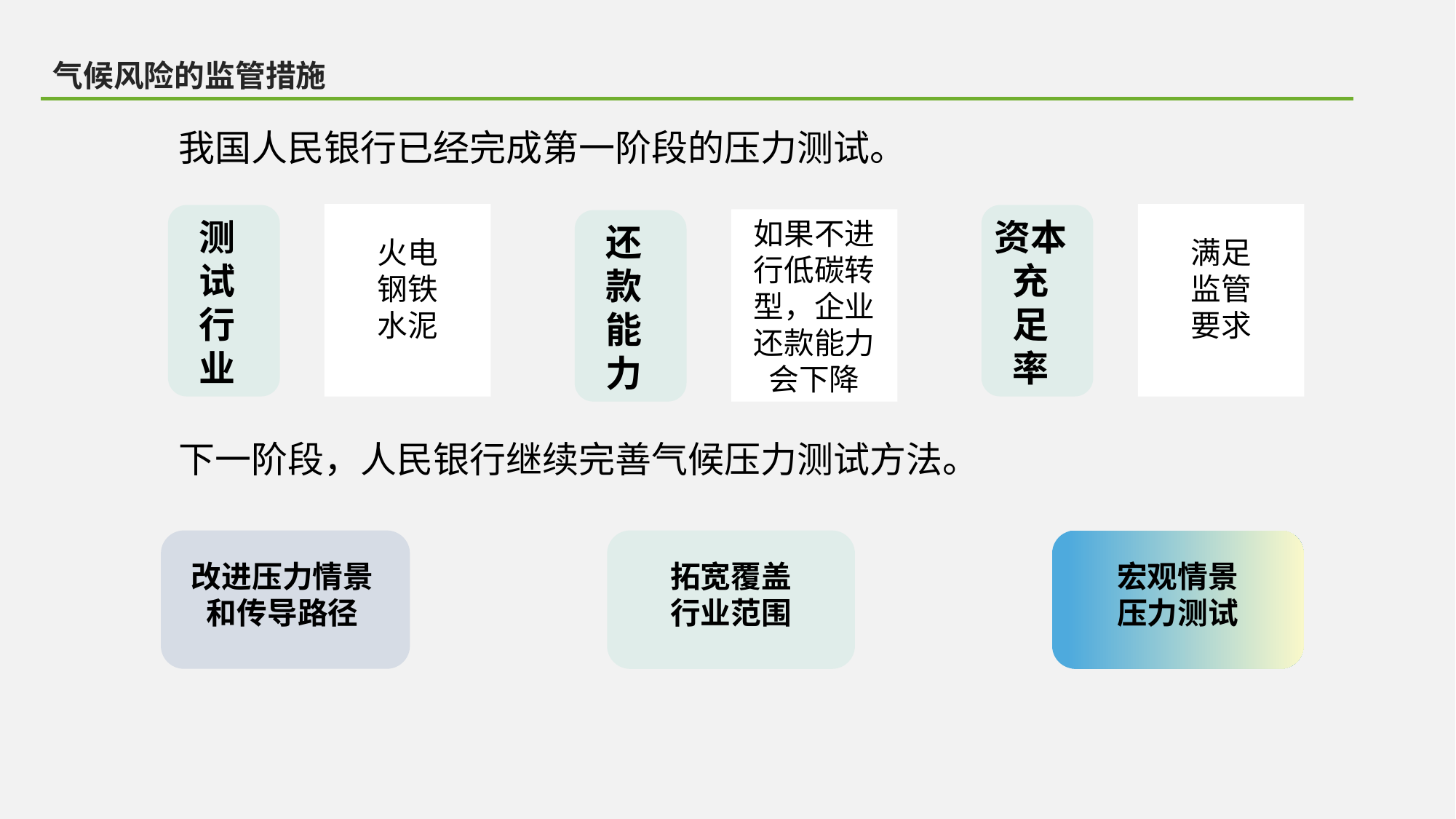

气候风险的监管措施
我国人民银行已经完成第一阶段的压力测试。

火电
钢铁
水泥

测
试
行
业

满足
监管
要求

资本
充
足
率
如果不进行低碳转型，企业还款能力会下降

还
款
能
力
下一阶段，人民银行继续完善气候压力测试方法。

改进压力情景和传导路径

拓宽覆盖
行业范围

宏观情景
压力测试